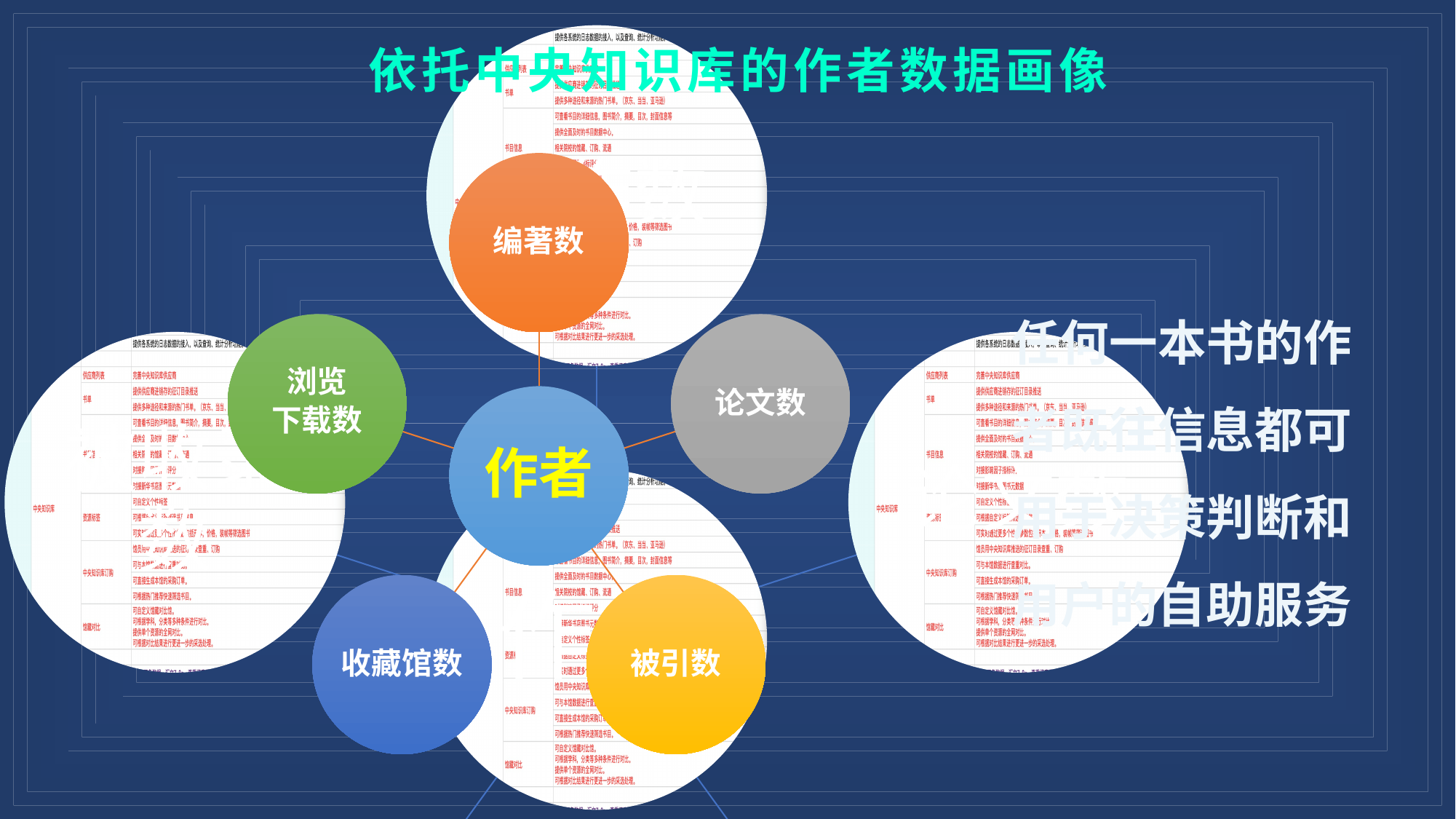

#
作者

著作数

论文数

被引数

收藏馆数

被收录数
依托中央知识库的作者数据画像
作者

编著数

论文数

被引数

收藏馆数

浏览
下载数
任何一本书的作者既往信息都可用于决策判断和用户的自助服务